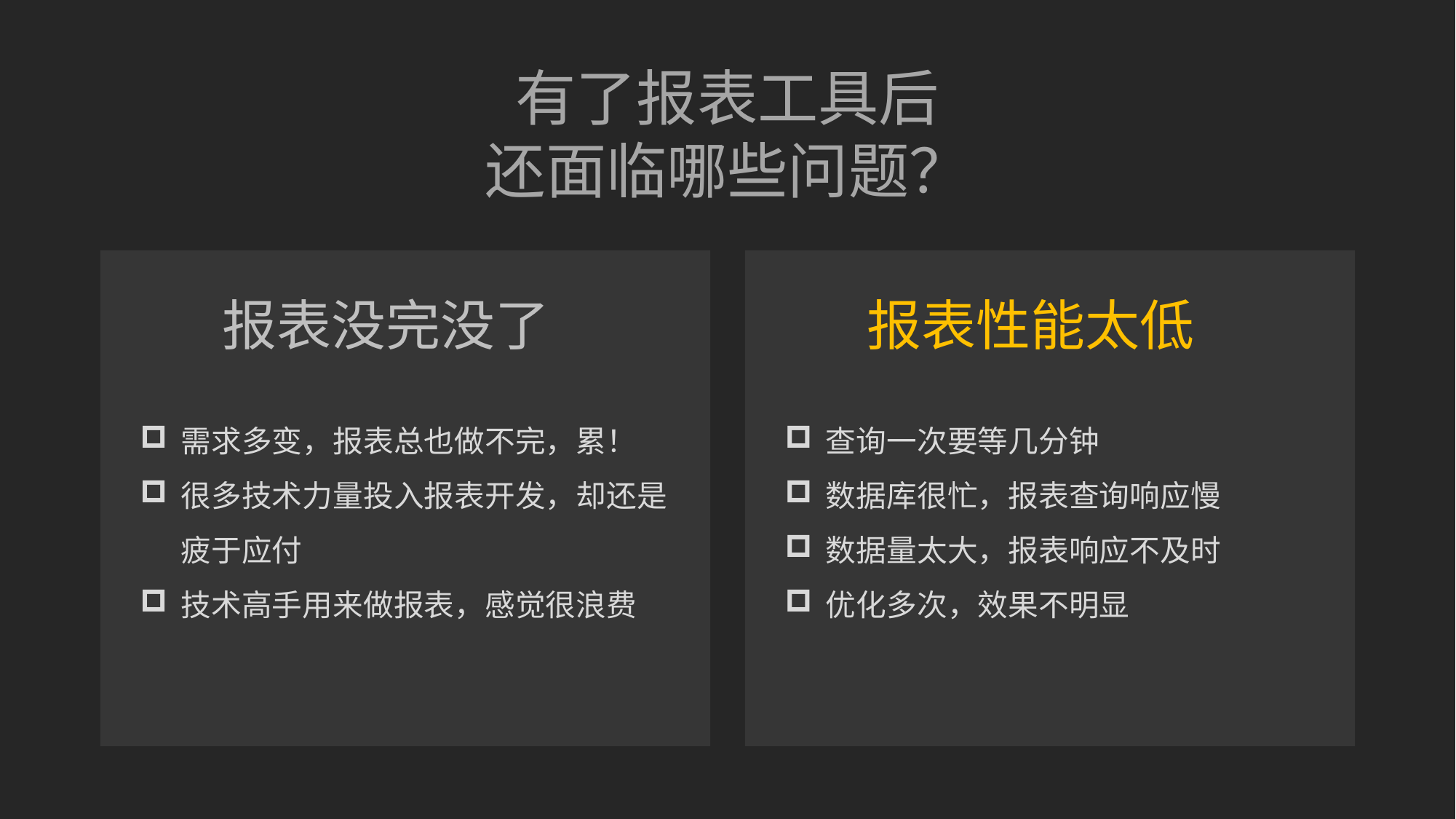

有了报表工具后
还面临哪些问题？

报表没完没了
报表性能太低
需求多变，报表总也做不完，累！
很多技术力量投入报表开发，却还是疲于应付
技术高手用来做报表，感觉很浪费
查询一次要等几分钟
数据库很忙，报表查询响应慢
数据量太大，报表响应不及时
优化多次，效果不明显